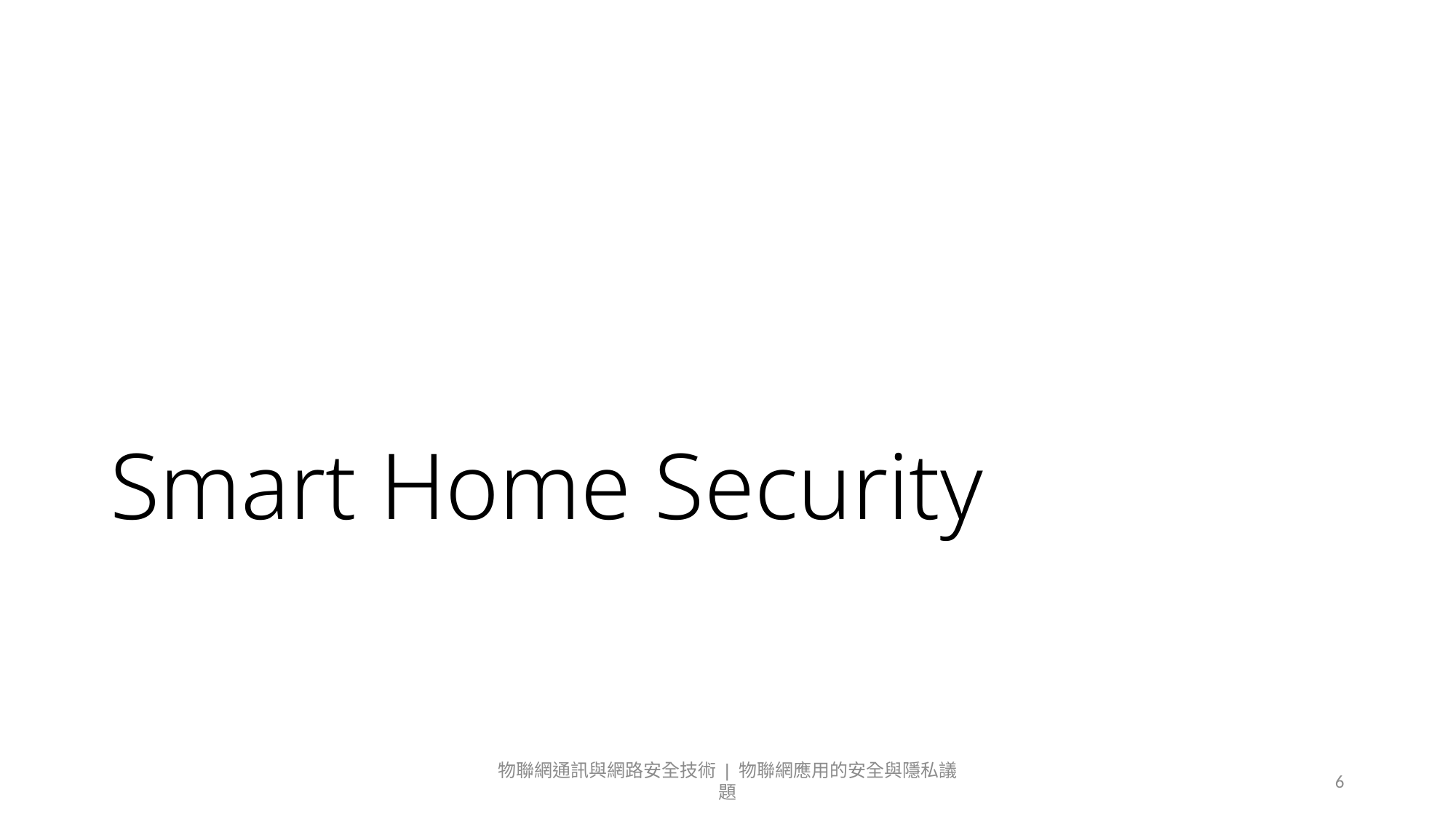

# Smart Home Security

物聯網通訊與網路安全技術 | 物聯網應用的安全與隱私議題
6